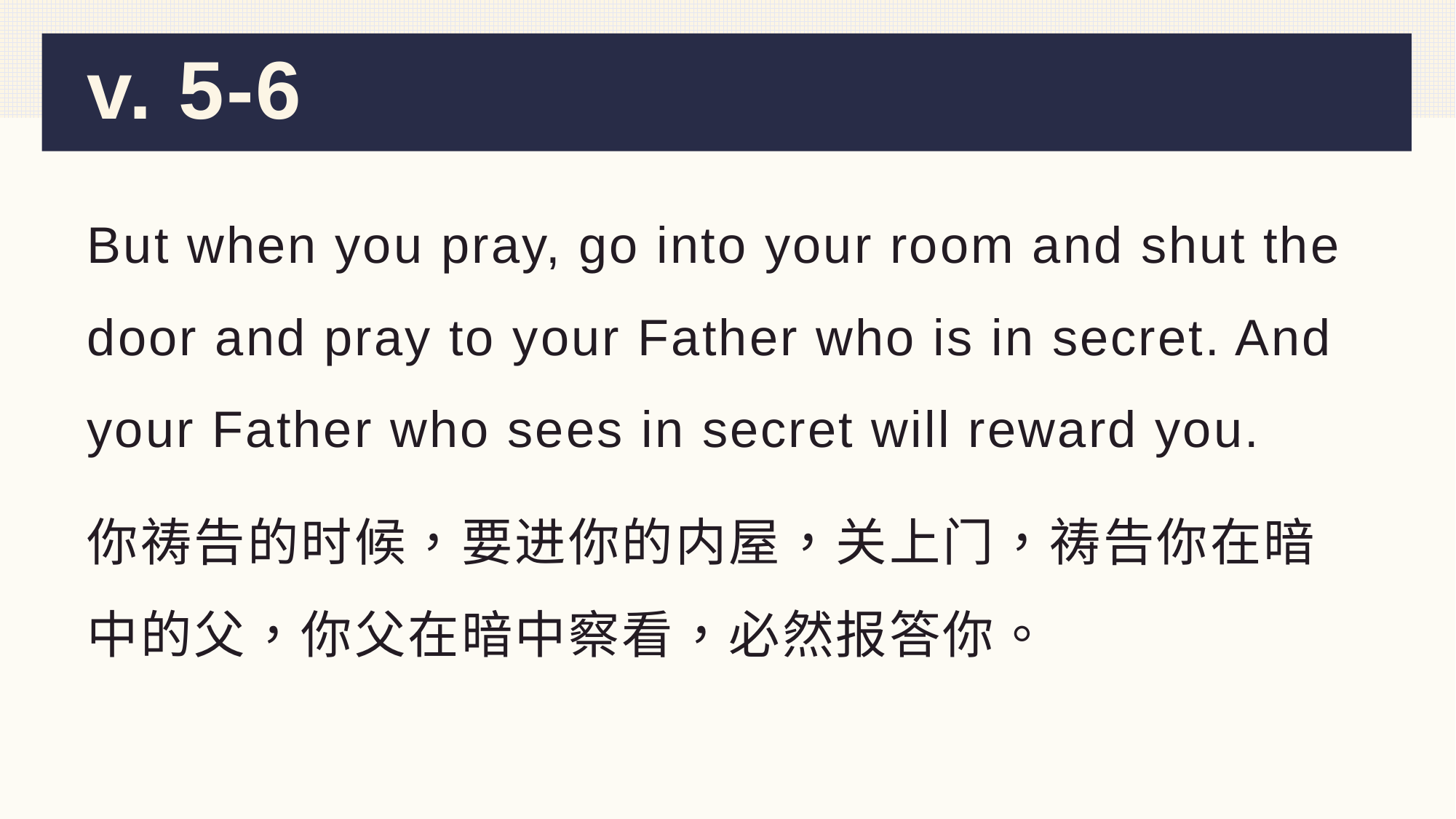

# v. 5-6
But when you pray, go into your room and shut the door and pray to your Father who is in secret. And your Father who sees in secret will reward you.
你祷告的时候，要进你的内屋，关上门，祷告你在暗中的父，你父在暗中察看，必然报答你。